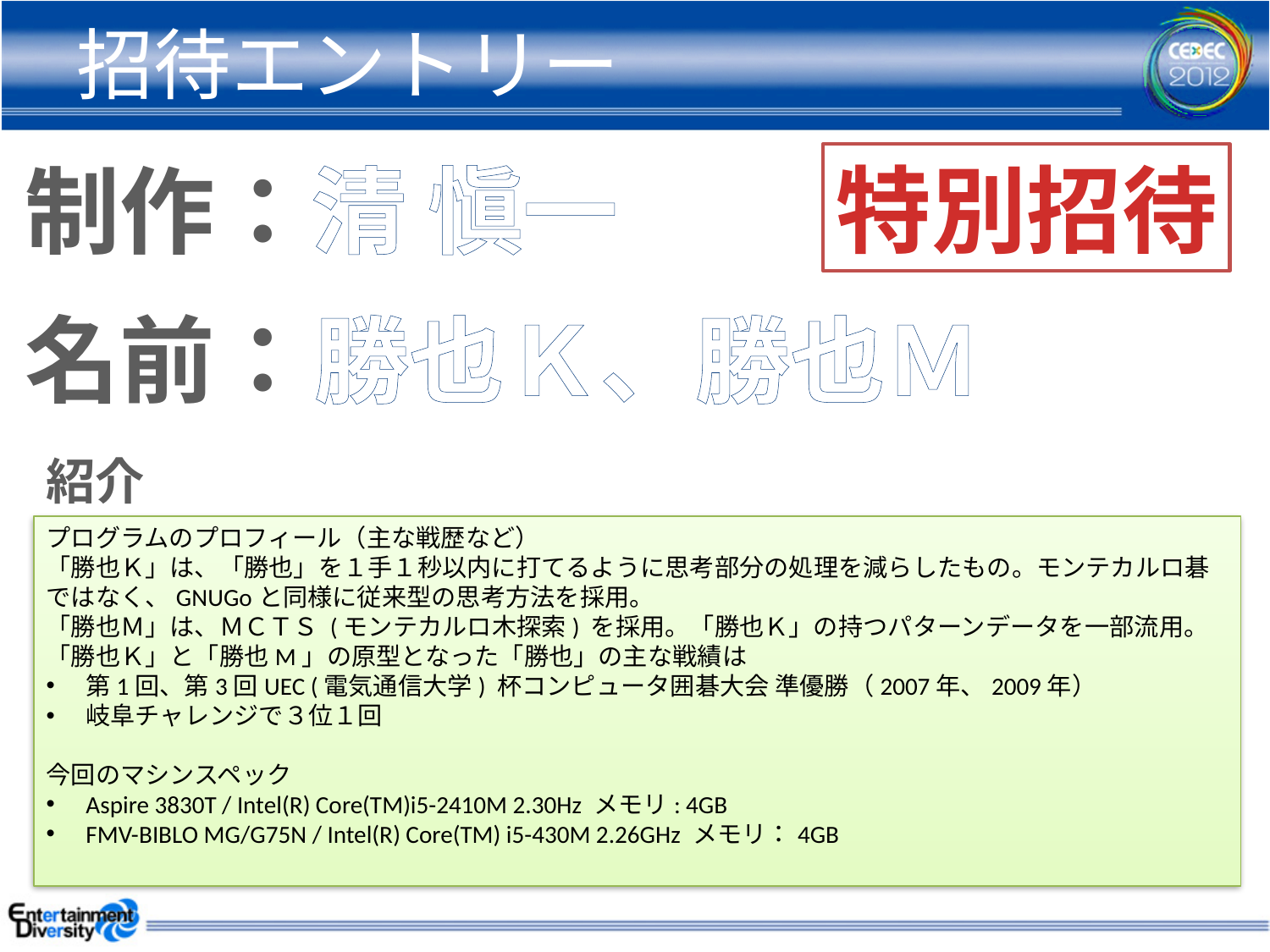

# 招待エントリー
特別招待
制作：
清 愼一
名前：
勝也Ｋ、勝也Ｍ
紹介
プログラムのプロフィール（主な戦歴など）
「勝也Ｋ」は、「勝也」を１手１秒以内に打てるように思考部分の処理を減らしたもの。モンテカルロ碁ではなく、GNUGoと同様に従来型の思考方法を採用。
「勝也Ｍ」は、ＭＣＴＳ (モンテカルロ木探索) を採用。「勝也Ｋ」の持つパターンデータを一部流用。
「勝也Ｋ」と「勝也M」の原型となった「勝也」の主な戦績は
第1回、第3回UEC (電気通信大学) 杯コンピュータ囲碁大会 準優勝（2007年、2009年）
岐阜チャレンジで３位１回

今回のマシンスペック
Aspire 3830T / Intel(R) Core(TM)i5-2410M 2.30Hz メモリ: 4GB
FMV-BIBLO MG/G75N / Intel(R) Core(TM) i5-430M 2.26GHz メモリ：4GB